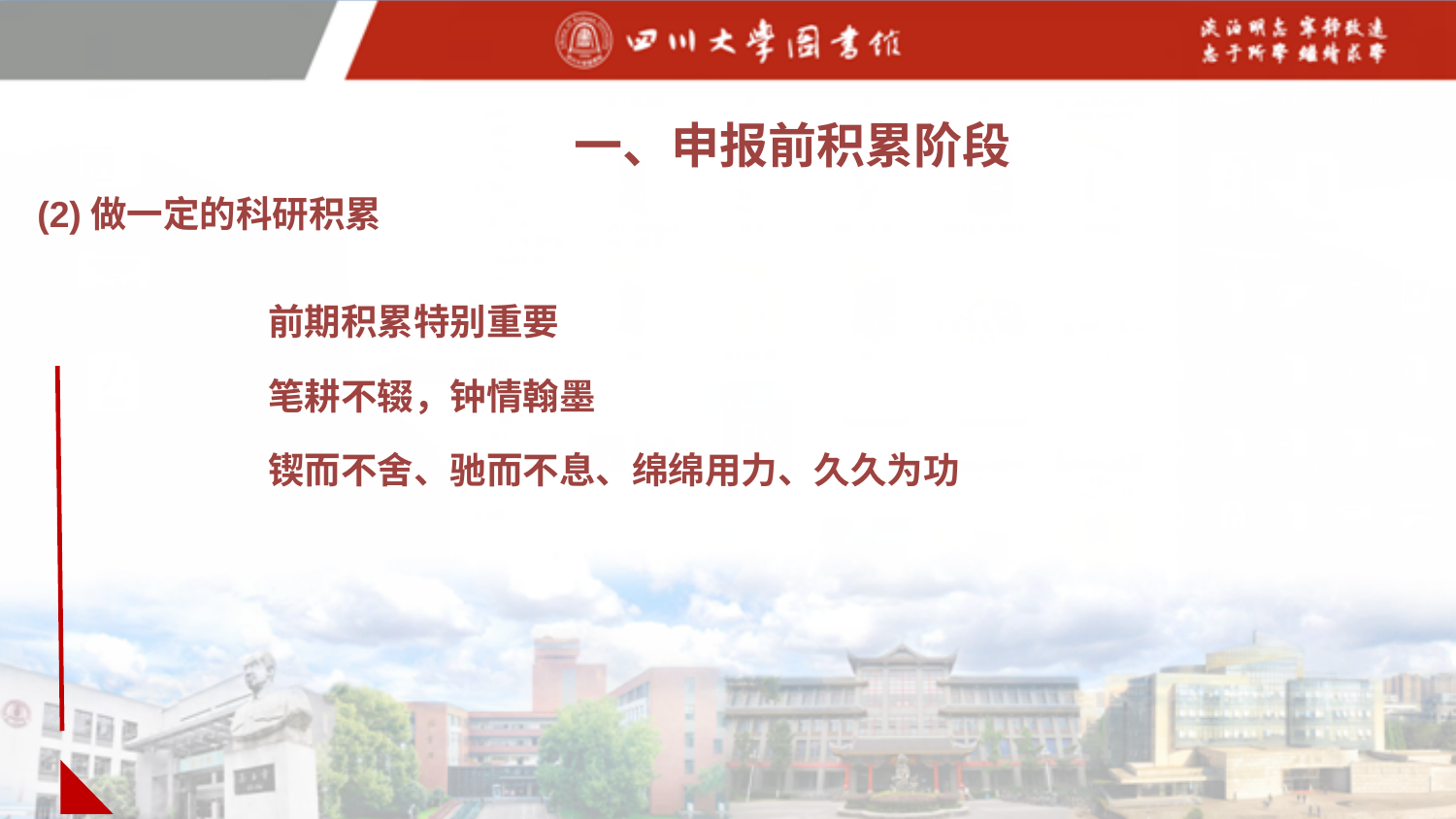

一、申报前积累阶段

(2)做一定的科研积累
    前期积累特别重要
    笔耕不辍，钟情翰墨
    锲而不舍、驰而不息、绵绵用力、久久为功